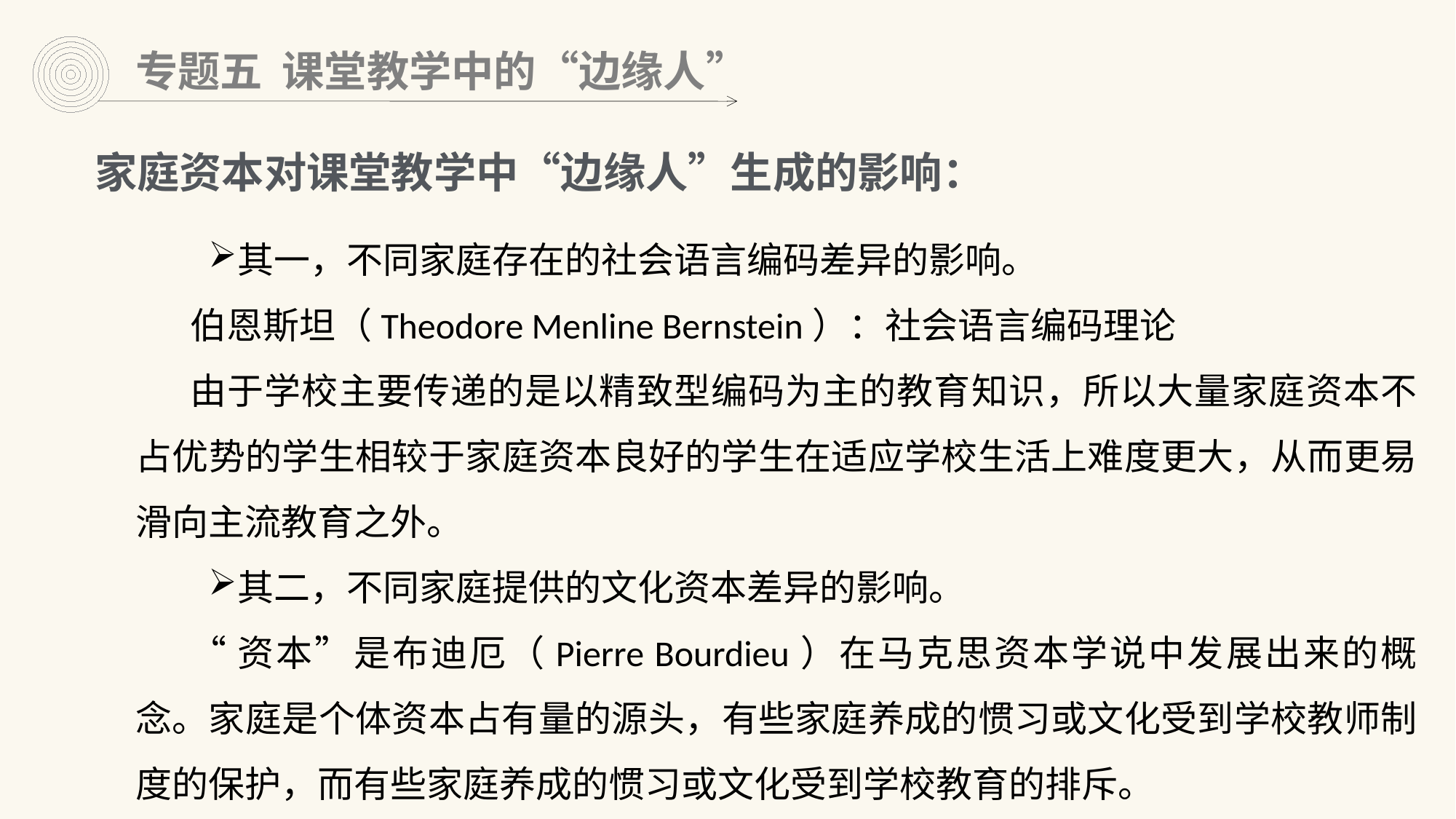

专题五  课堂教学中的“边缘人”
家庭资本对课堂教学中“边缘人”生成的影响：
其一，不同家庭存在的社会语言编码差异的影响。
伯恩斯坦（Theodore Menline Bernstein）：社会语言编码理论
由于学校主要传递的是以精致型编码为主的教育知识，所以大量家庭资本不占优势的学生相较于家庭资本良好的学生在适应学校生活上难度更大，从而更易滑向主流教育之外。
其二，不同家庭提供的文化资本差异的影响。
“资本”是布迪厄（Pierre Bourdieu）在马克思资本学说中发展出来的概念。家庭是个体资本占有量的源头，有些家庭养成的惯习或文化受到学校教师制度的保护，而有些家庭养成的惯习或文化受到学校教育的排斥。